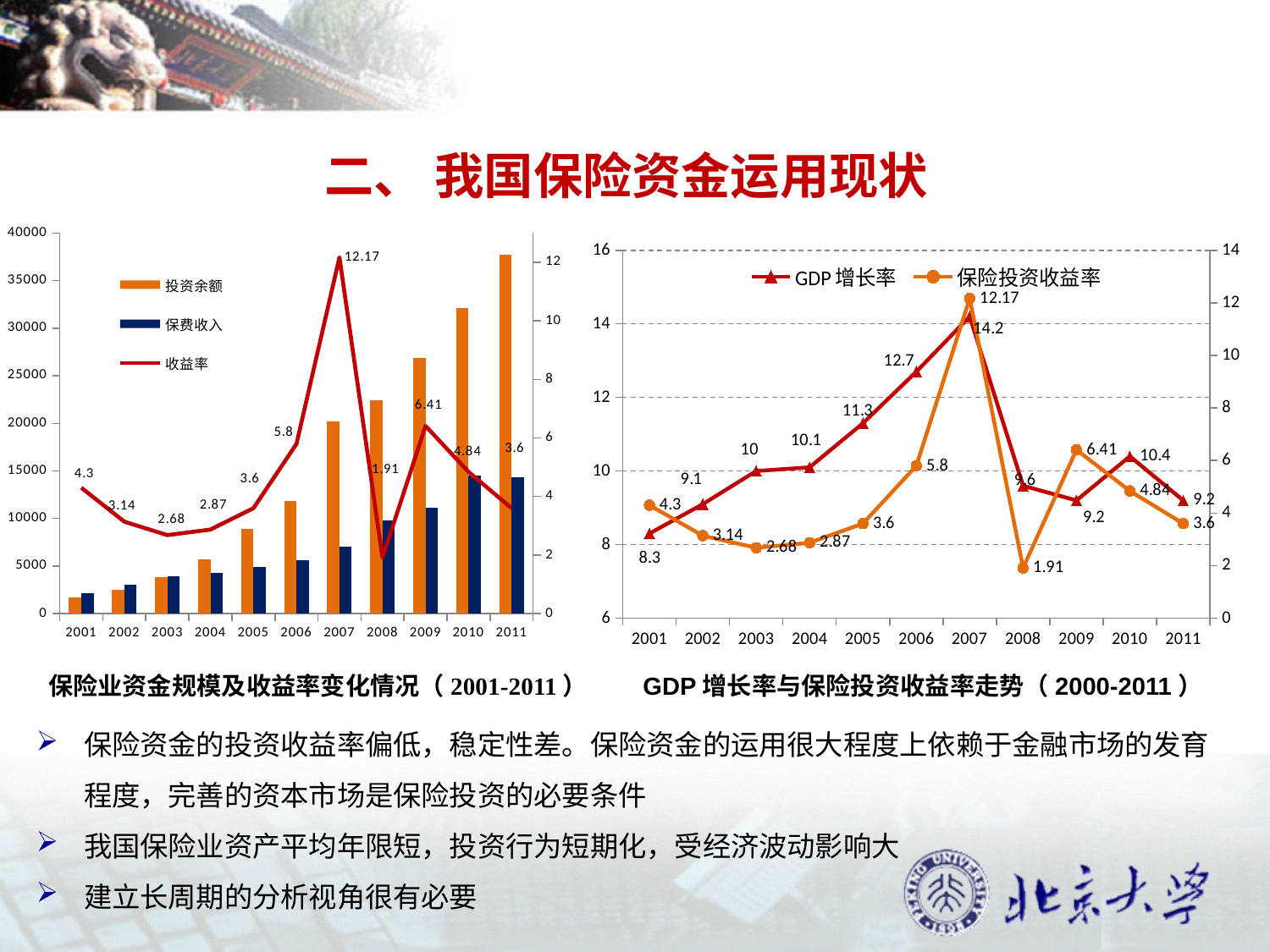

二、 我国保险资金运用现状

### Chart

| Category | 投资余额 | 保费收入 |  |
|---|---|---|---|
| 2001 | 1712.59 | 2109.350000000002 | 4.3 |
| 2002 | 2504.06 | 3053.14 | 3.14 |
| 2003 | 3828.870000000002 | 3880.4 | 2.68 |
| 2004 | 5711.94 | 4318.13 | 2.8699999999999997 |
| 2005 | 8894.41 | 4927.34 | 3.6 |
| 2006 | 11796.29 | 5641.44 | 5.8 |
| 2007 | 20205.689999999897 | 7035.76 | 12.17 |
| 2008 | 22465.22 | 9784.1 | 1.9100000000000001 |
| 2009 | 26897.43 | 11137.3 | 6.41 |
| 2010 | 32136.649999999896 | 14527.97 | 4.84 |
| 2011 | 37736.67 | 14339.25 | 3.6 |

### Chart

| Category |  |  |
|---|---|---|
| 2001 | 8.3 | 4.3 |
| 2002 | 9.1 | 3.14 |
| 2003 | 10.0 | 2.68 |
| 2004 | 10.1 | 2.8699999999999997 |
| 2005 | 11.3 | 3.6 |
| 2006 | 12.7 | 5.8 |
| 2007 | 14.2 | 12.17 |
| 2008 | 9.6 | 1.9100000000000001 |
| 2009 | 9.200000000000001 | 6.41 |
| 2010 | 10.4 | 4.84 |
| 2011 | 9.200000000000001 | 3.6 |
保险业资金规模及收益率变化情况（2001-2011）
GDP增长率与保险投资收益率走势（2000-2011）
保险资金的投资收益率偏低，稳定性差。保险资金的运用很大程度上依赖于金融市场的发育程度，完善的资本市场是保险投资的必要条件
我国保险业资产平均年限短，投资行为短期化，受经济波动影响大
建立长周期的分析视角很有必要